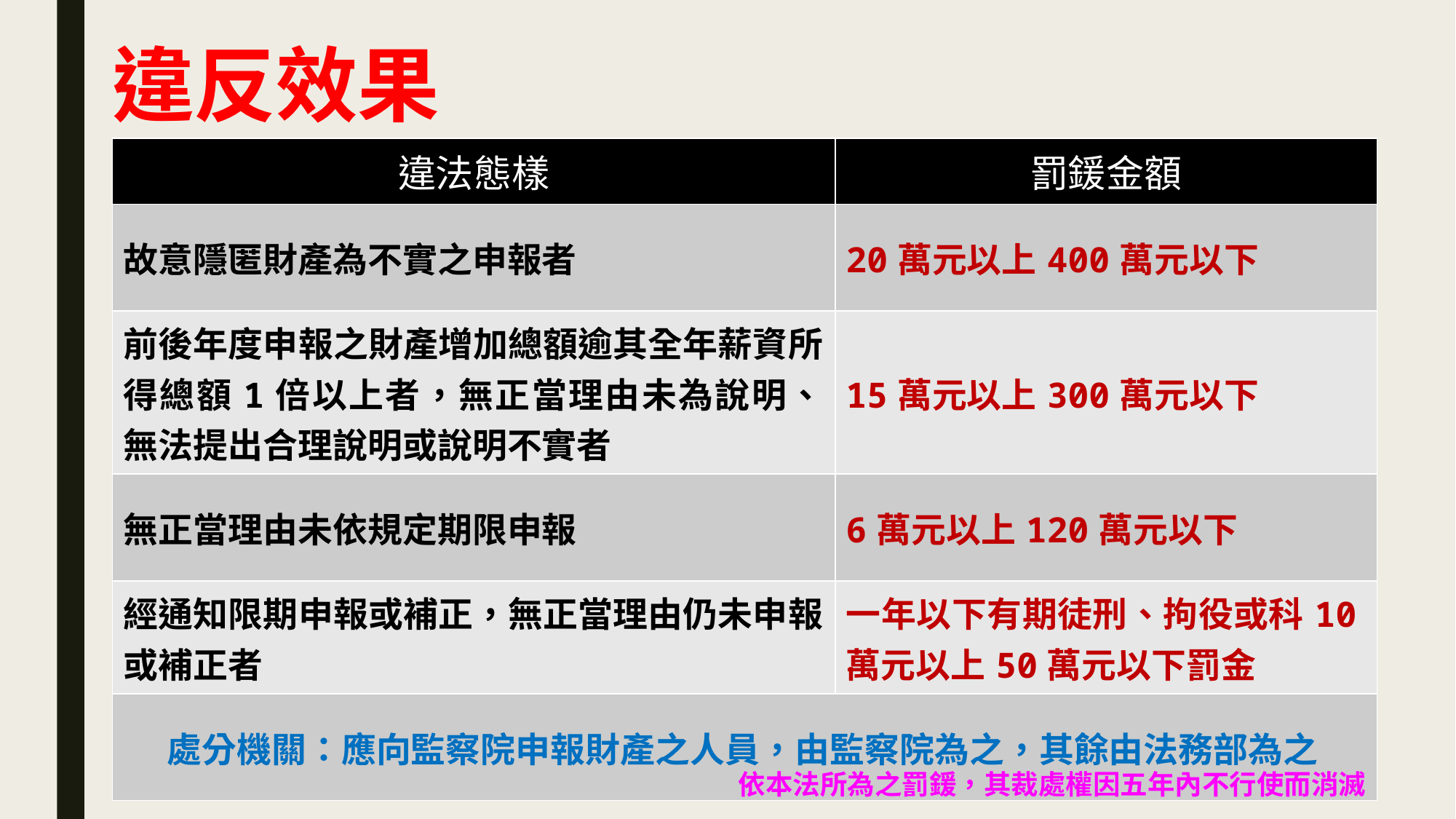

違反效果
| 違法態樣 | 罰鍰金額 |
| --- | --- |
| 故意隱匿財產為不實之申報者 | 20萬元以上400萬元以下 |
| 前後年度申報之財產增加總額逾其全年薪資所得總額1倍以上者，無正當理由未為說明、無法提出合理說明或說明不實者 | 15萬元以上300萬元以下 |
| 無正當理由未依規定期限申報 | 6萬元以上120萬元以下 |
| 經通知限期申報或補正，無正當理由仍未申報或補正者 | 一年以下有期徒刑、拘役或科10萬元以上50萬元以下罰金 |
| 處分機關：應向監察院申報財產之人員，由監察院為之，其餘由法務部為之 |  |
依本法所為之罰鍰，其裁處權因五年內不行使而消滅